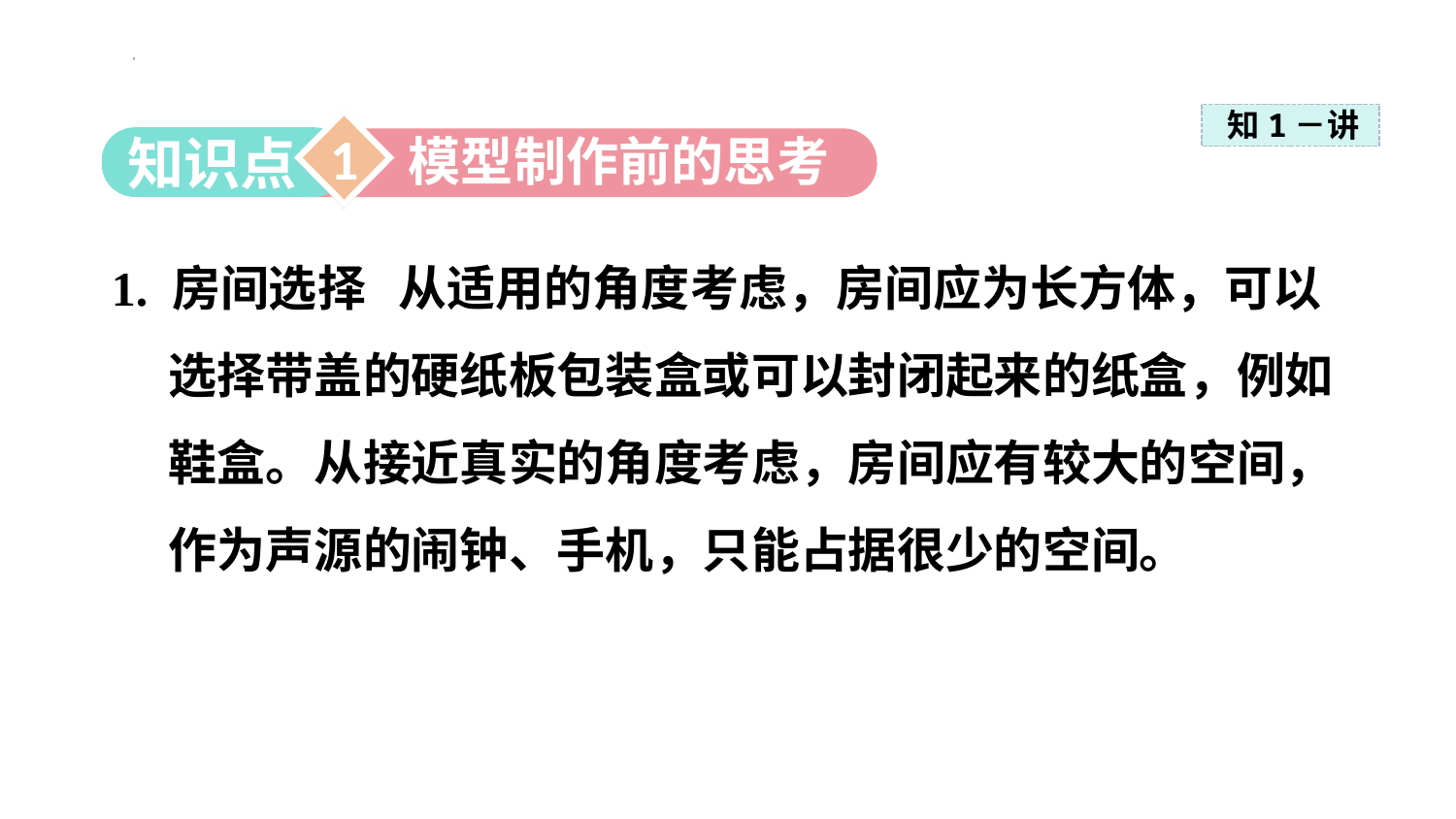

知1－讲

1
知识点
模型制作前的思考

1. 房间选择   从适用的角度考虑，房间应为长方体，可以选择带盖的硬纸板包装盒或可以封闭起来的纸盒，例如鞋盒。从接近真实的角度考虑，房间应有较大的空间，作为声源的闹钟、手机，只能占据很少的空间。